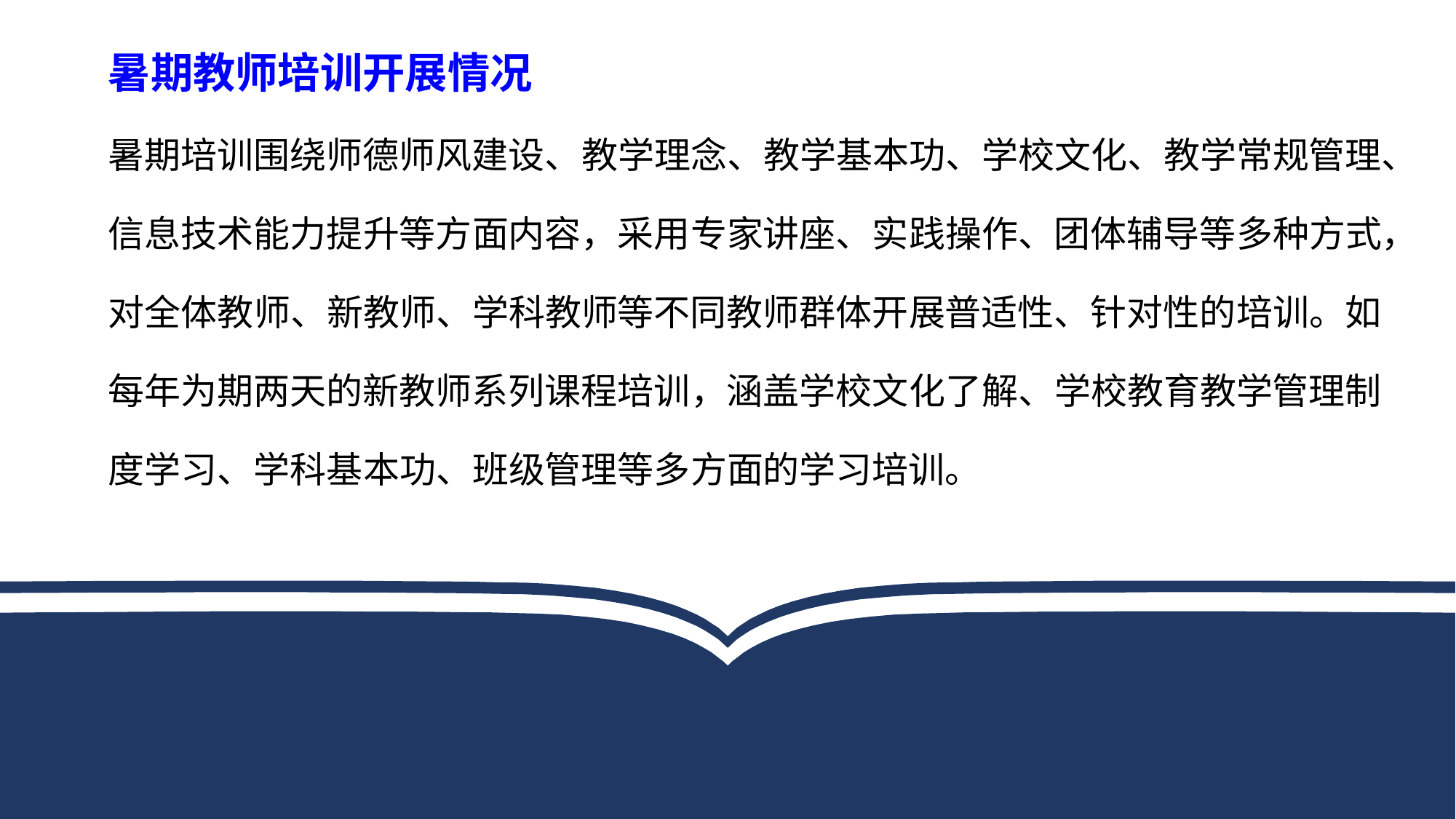

暑期教师培训开展情况
暑期培训围绕师德师风建设、教学理念、教学基本功、学校文化、教学常规管理、信息技术能力提升等方面内容，采用专家讲座、实践操作、团体辅导等多种方式，对全体教师、新教师、学科教师等不同教师群体开展普适性、针对性的培训。如每年为期两天的新教师系列课程培训，涵盖学校文化了解、学校教育教学管理制度学习、学科基本功、班级管理等多方面的学习培训。